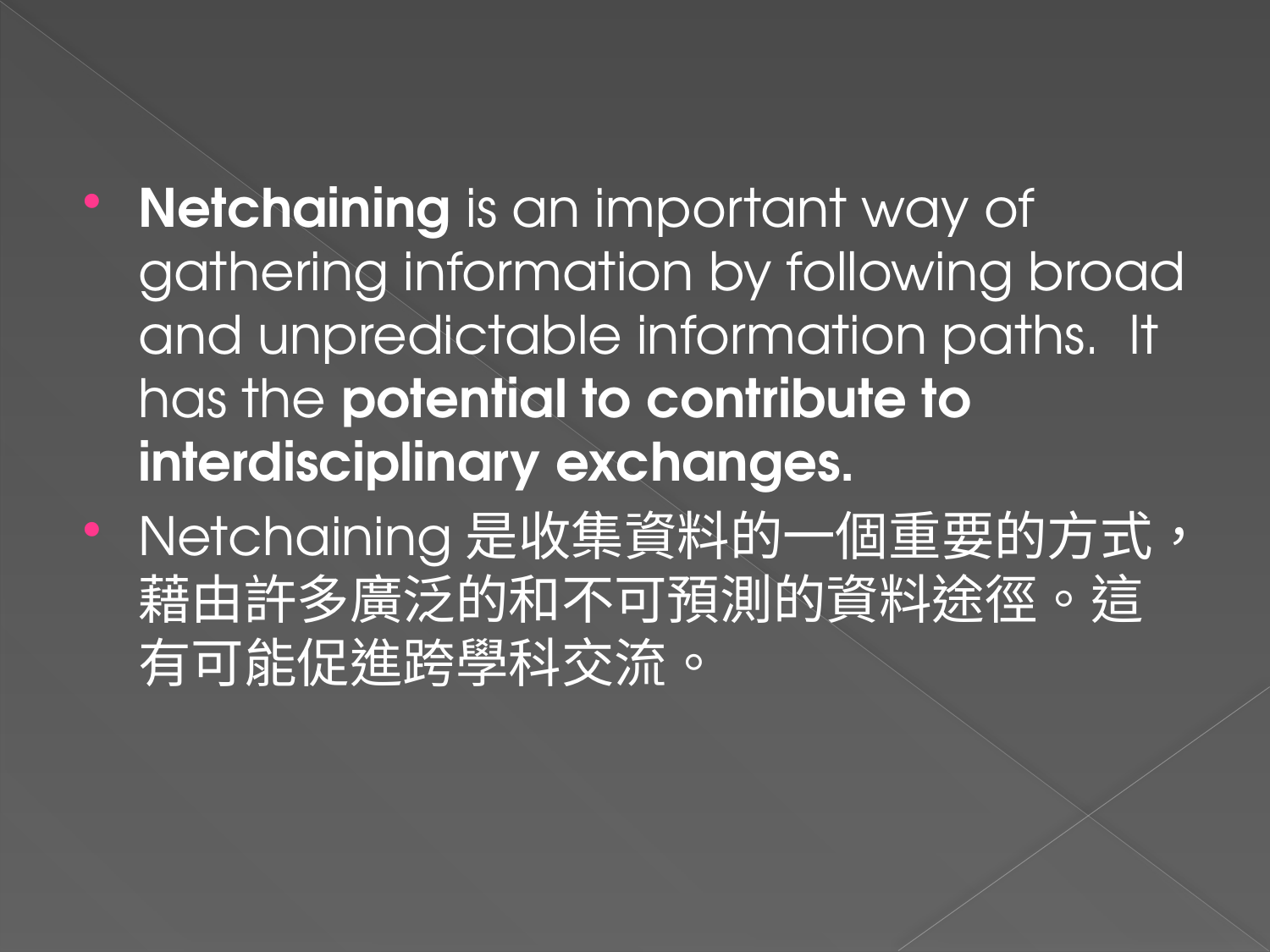

#
Netchaining is an important way of gathering information by following broad and unpredictable information paths.  It has the potential to contribute to interdisciplinary exchanges.
Netchaining是收集資料的一個重要的方式，藉由許多廣泛的和不可預測的資料途徑。這有可能促進跨學科交流。